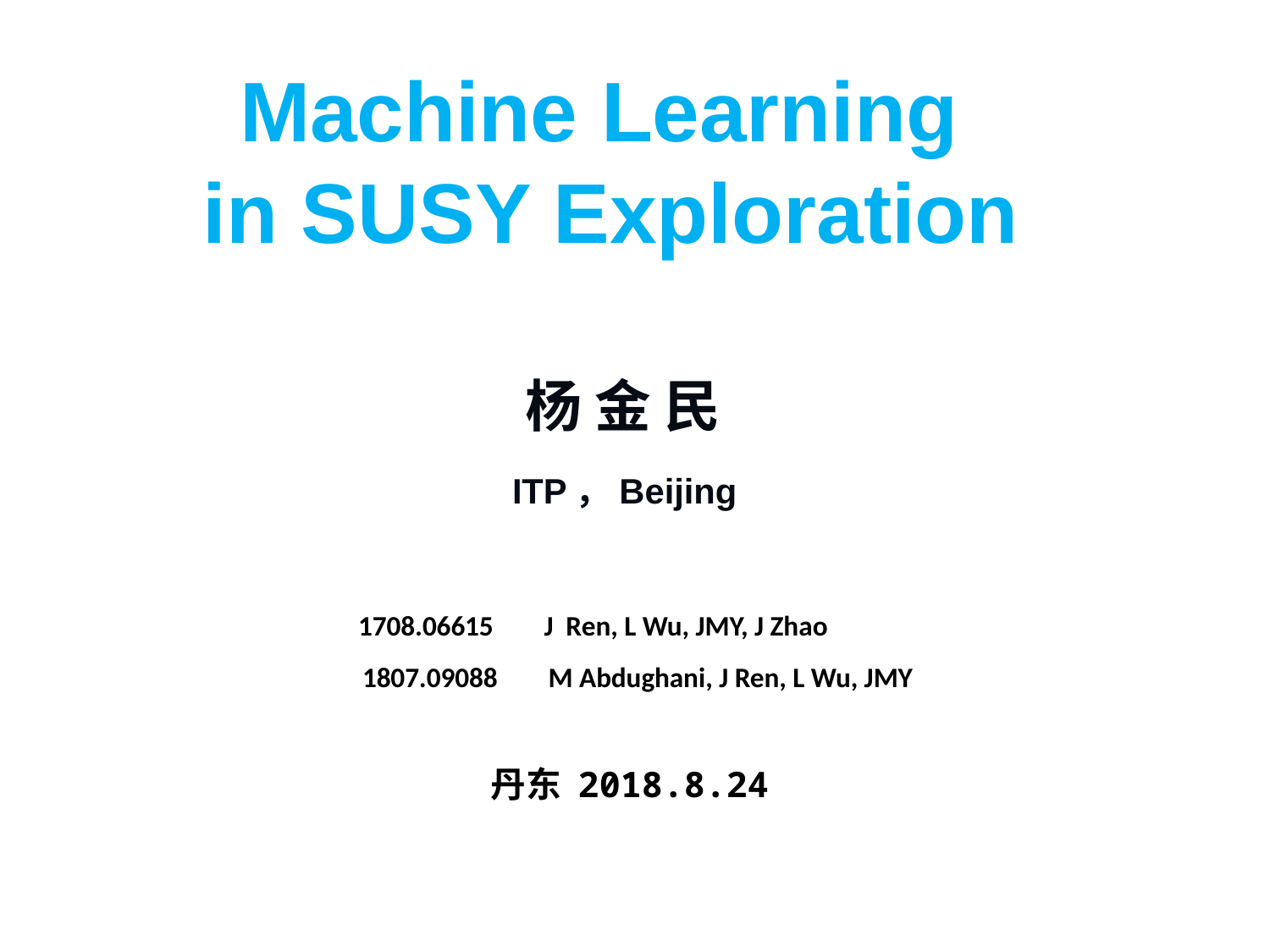

# Machine Learning in SUSY Exploration
杨 金 民
ITP，Beijing
1708.06615        J  Ren, L Wu, JMY, J Zhao
1807.09088        M Abdughani, J Ren, L Wu, JMY
丹东 2018.8.24